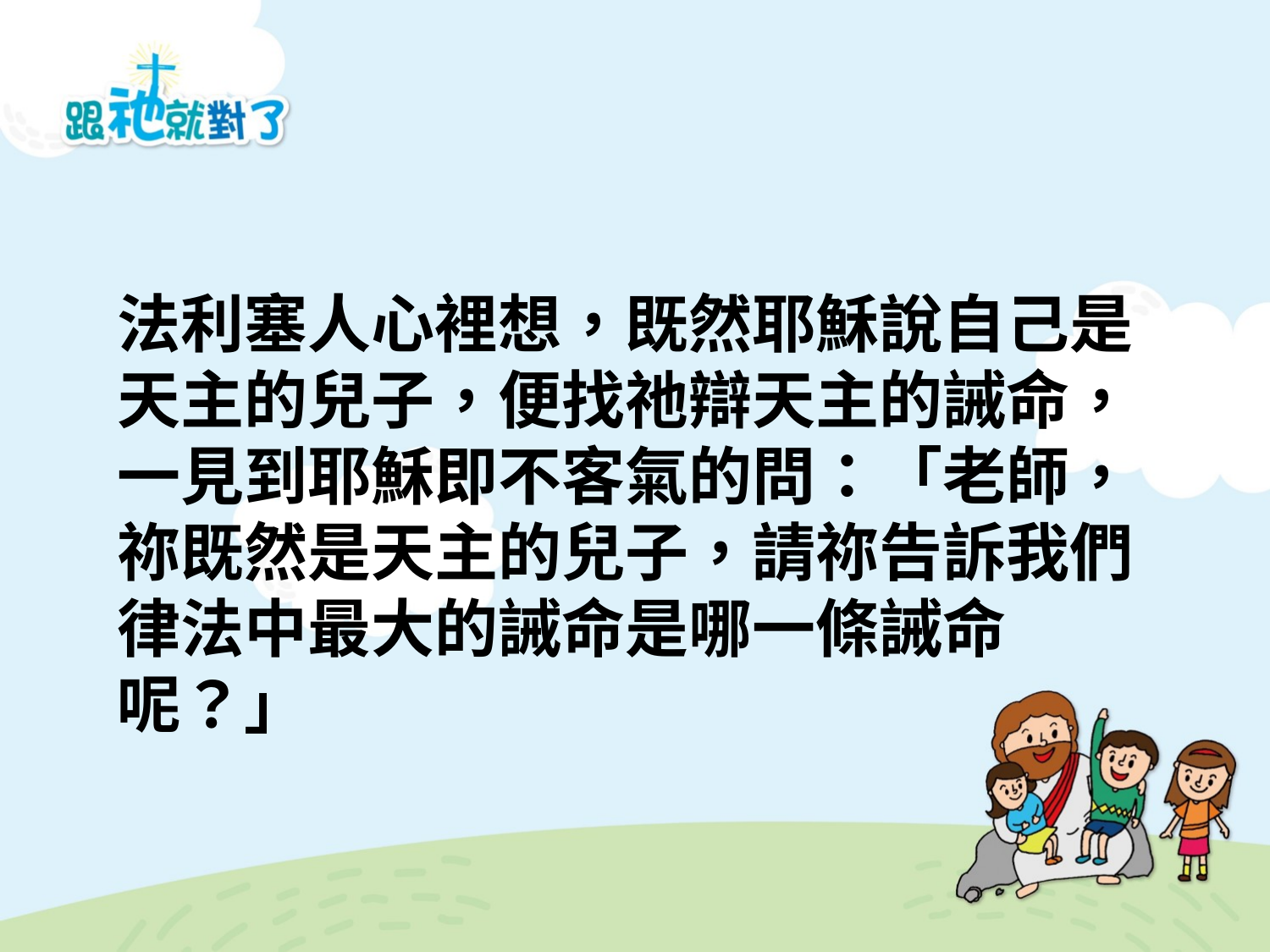

法利塞人心裡想，既然耶穌說自己是天主的兒子，便找祂辯天主的誡命，一見到耶穌即不客氣的問：「老師，祢既然是天主的兒子，請祢告訴我們律法中最大的誡命是哪一條誡命呢？」